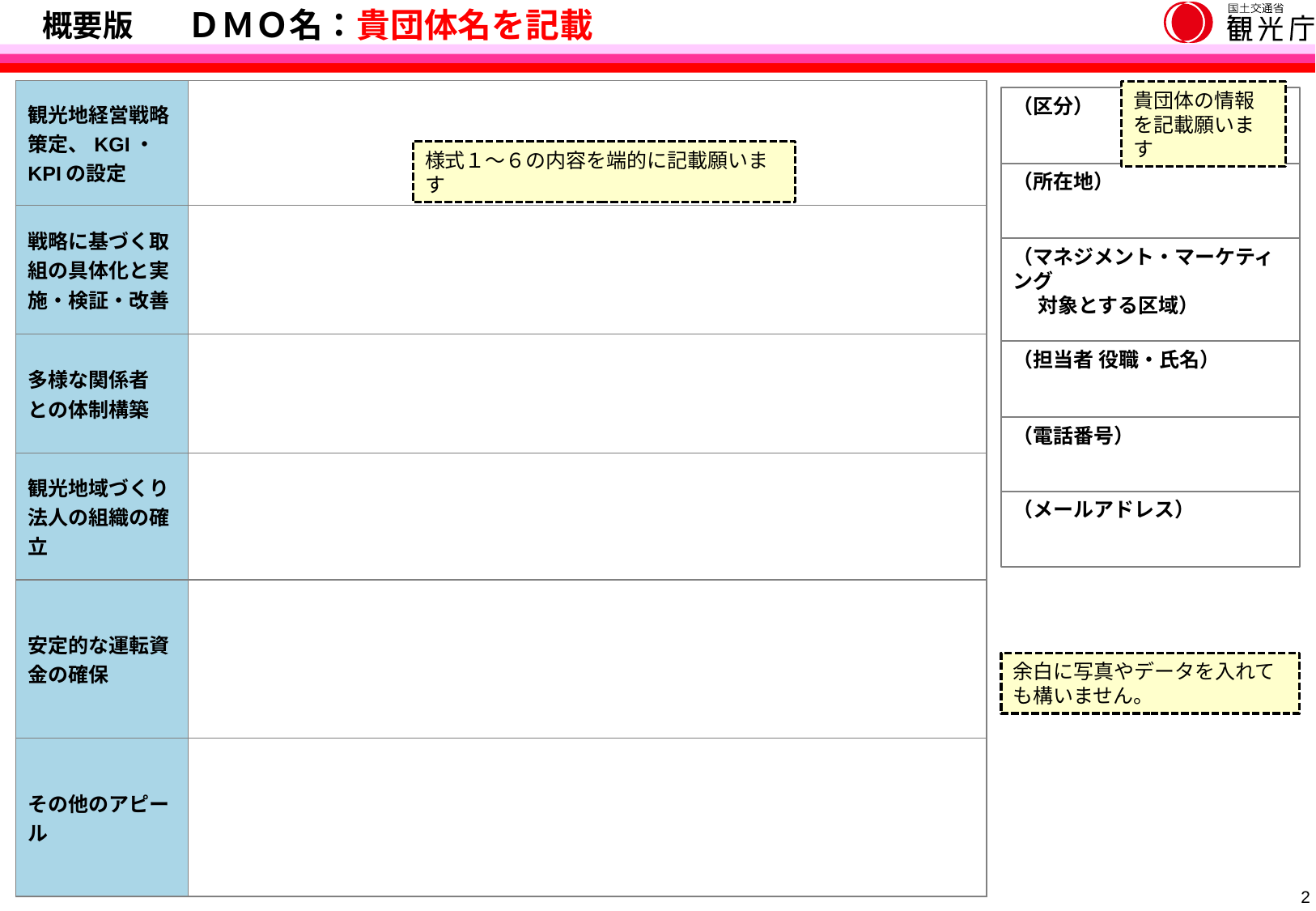

概要版
ＤＭＯ名：貴団体名を記載
| 観光地経営戦略策定、KGI・KPIの設定 |  |
| --- | --- |
| 戦略に基づく取組の具体化と実施・検証・改善 |  |
| 多様な関係者 との体制構築 |  |
| 観光地域づくり法人の組織の確立 |  |
| 安定的な運転資金の確保 |  |
| その他のアピール |  |
貴団体の情報を記載願います
（区分）
様式１～６の内容を端的に記載願います
（所在地）
（マネジメント・マーケティング
　 対象とする区域）
（担当者 役職・氏名）
（電話番号）
（メールアドレス）
余白に写真やデータを入れても構いません。
2